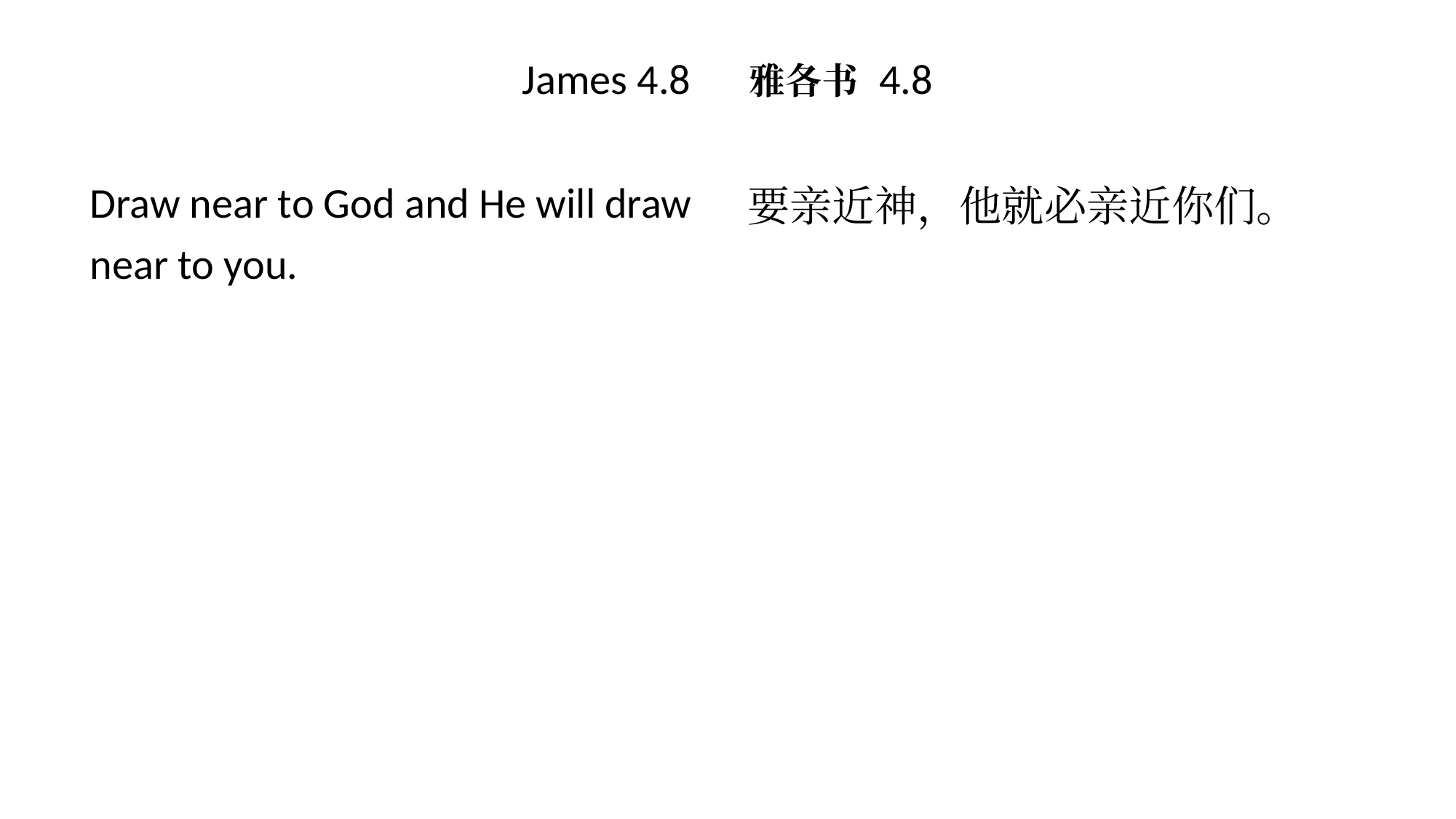

# James 4.8     雅各书 4.8
要亲近神，他就必亲近你们。
Draw near to God and He will draw near to you.